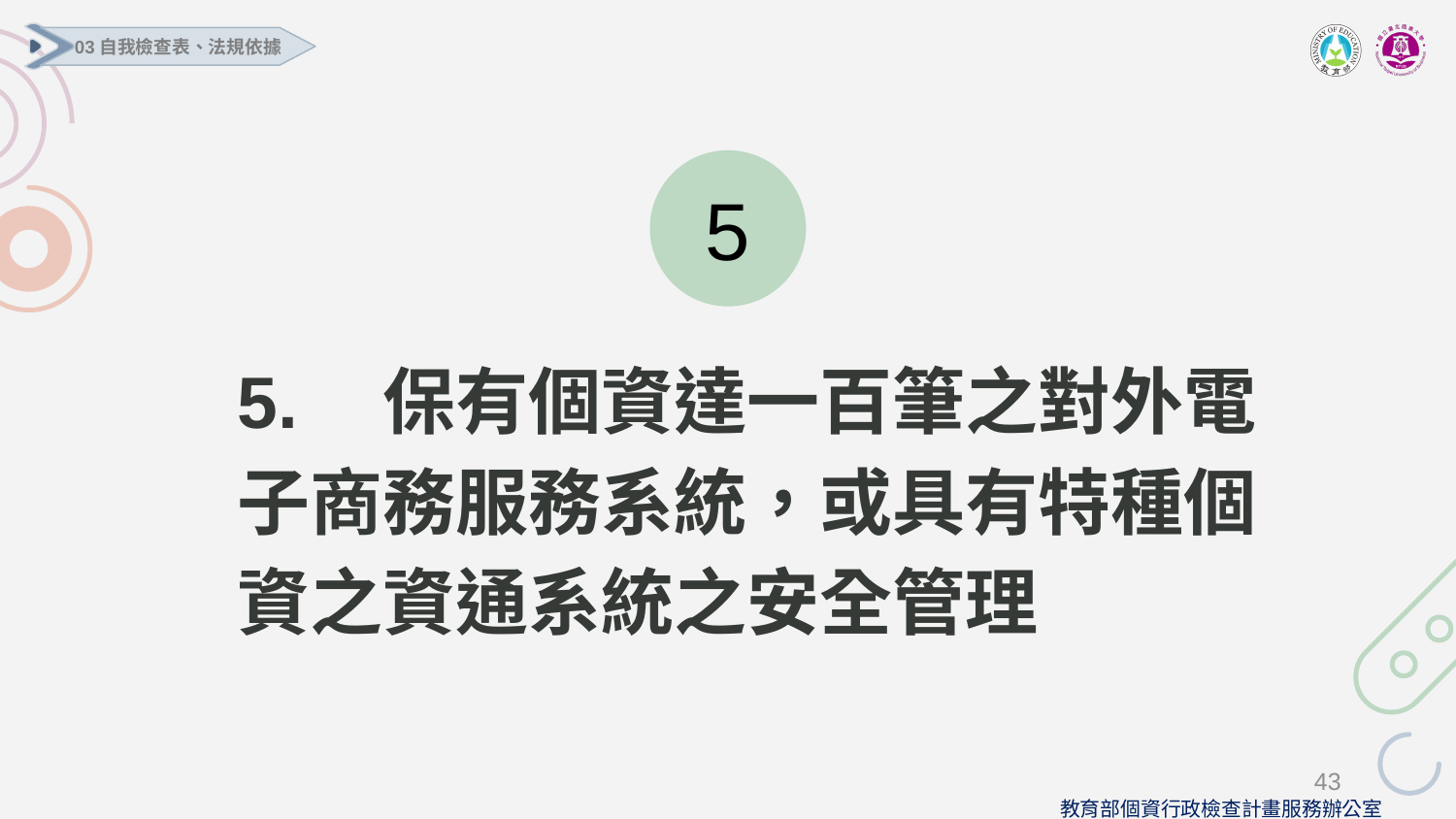

03自我檢查表、法規依據

5
5.	保有個資達一百筆之對外電
子商務服務系統，或具有特種個資之資通系統之安全管理
43